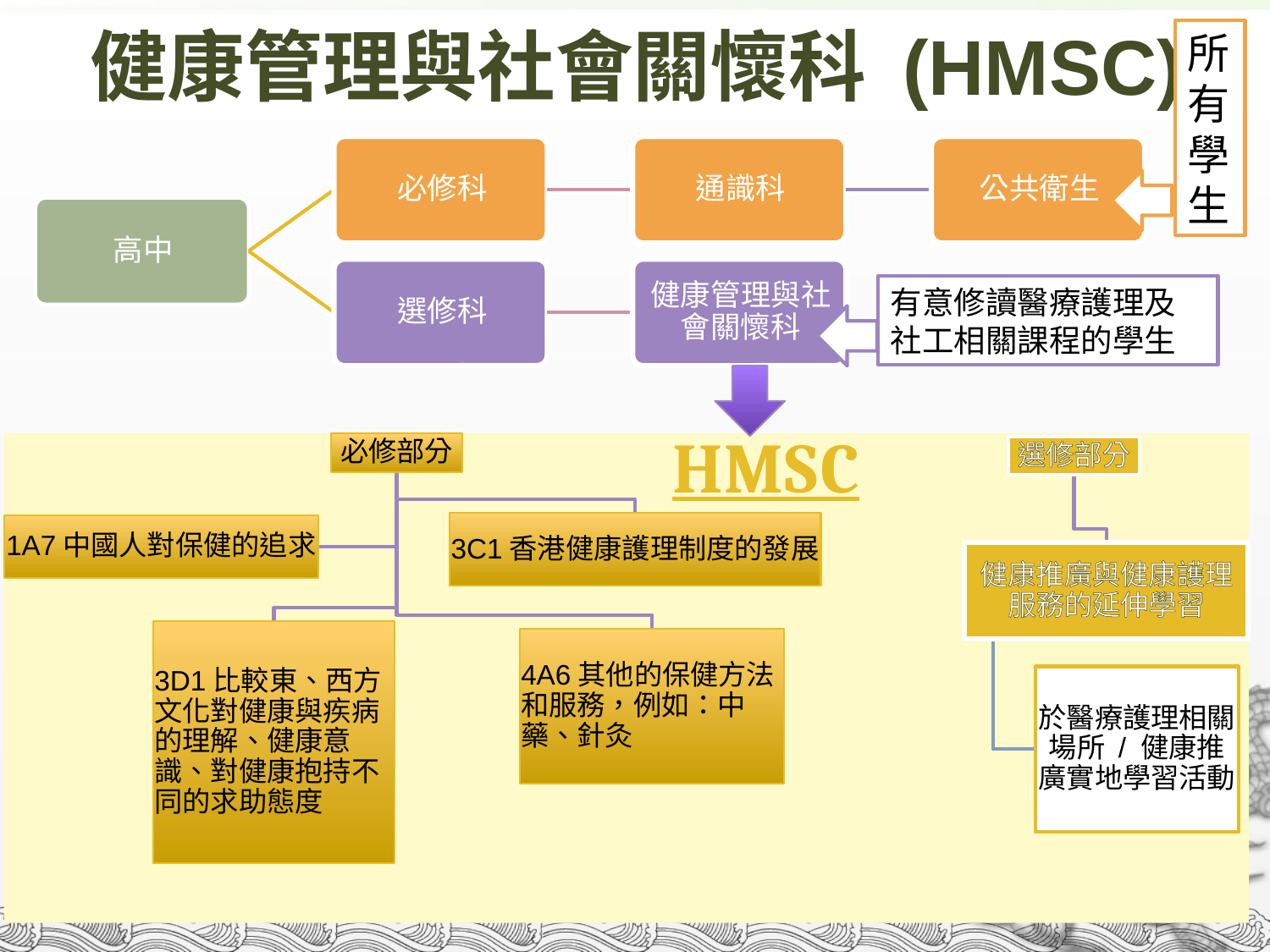

# 健康管理與社會關懷科 (HMSC)
所有學生
高中

必修科

通識科

公共衛生

選修科

健康管理與社會關懷科

有意修讀醫療護理及社工相關課程的學生

HMSC
必修部分
3C1香港健康護理制度的發展
3D1比較東、西方文化對健康與疾病的理解、健康意識、對健康抱持不同的求助態度
4A6其他的保健方法和服務，例如：中藥、針灸
1A7中國人對保健的追求
選修部分
健康推廣與健康護理服務的延伸學習
於醫療護理相關場所 / 健康推廣實地學習活動